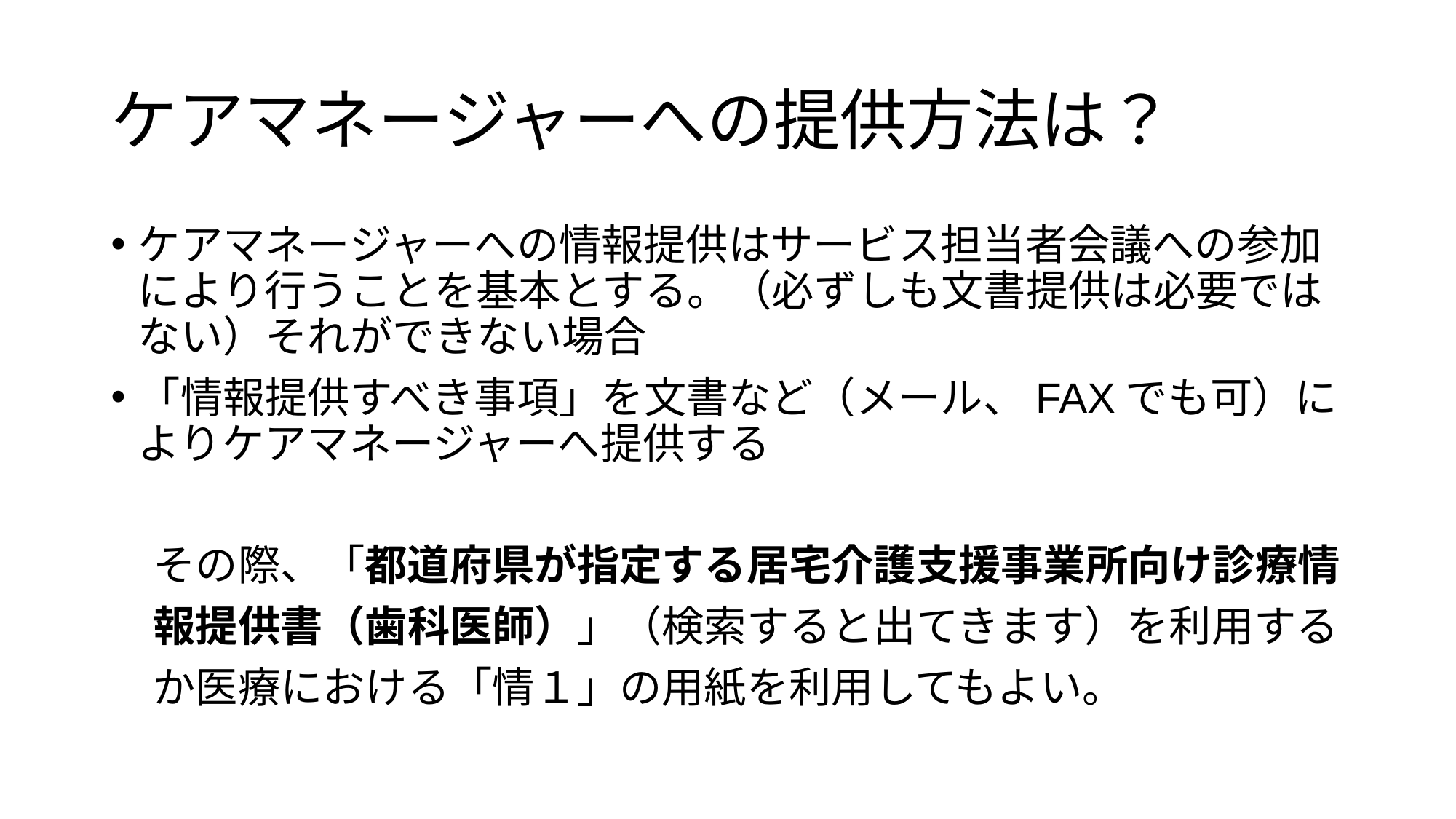

# ケアマネージャーへの提供方法は？
ケアマネージャーへの情報提供はサービス担当者会議への参加により行うことを基本とする。（必ずしも文書提供は必要ではない）それができない場合
「情報提供すべき事項」を文書など（メール、FAXでも可）によりケアマネージャーへ提供する

　その際、「都道府県が指定する居宅介護支援事業所向け診療情
　報提供書（歯科医師）」（検索すると出てきます）を利用する
　か医療における「情１」の用紙を利用してもよい。